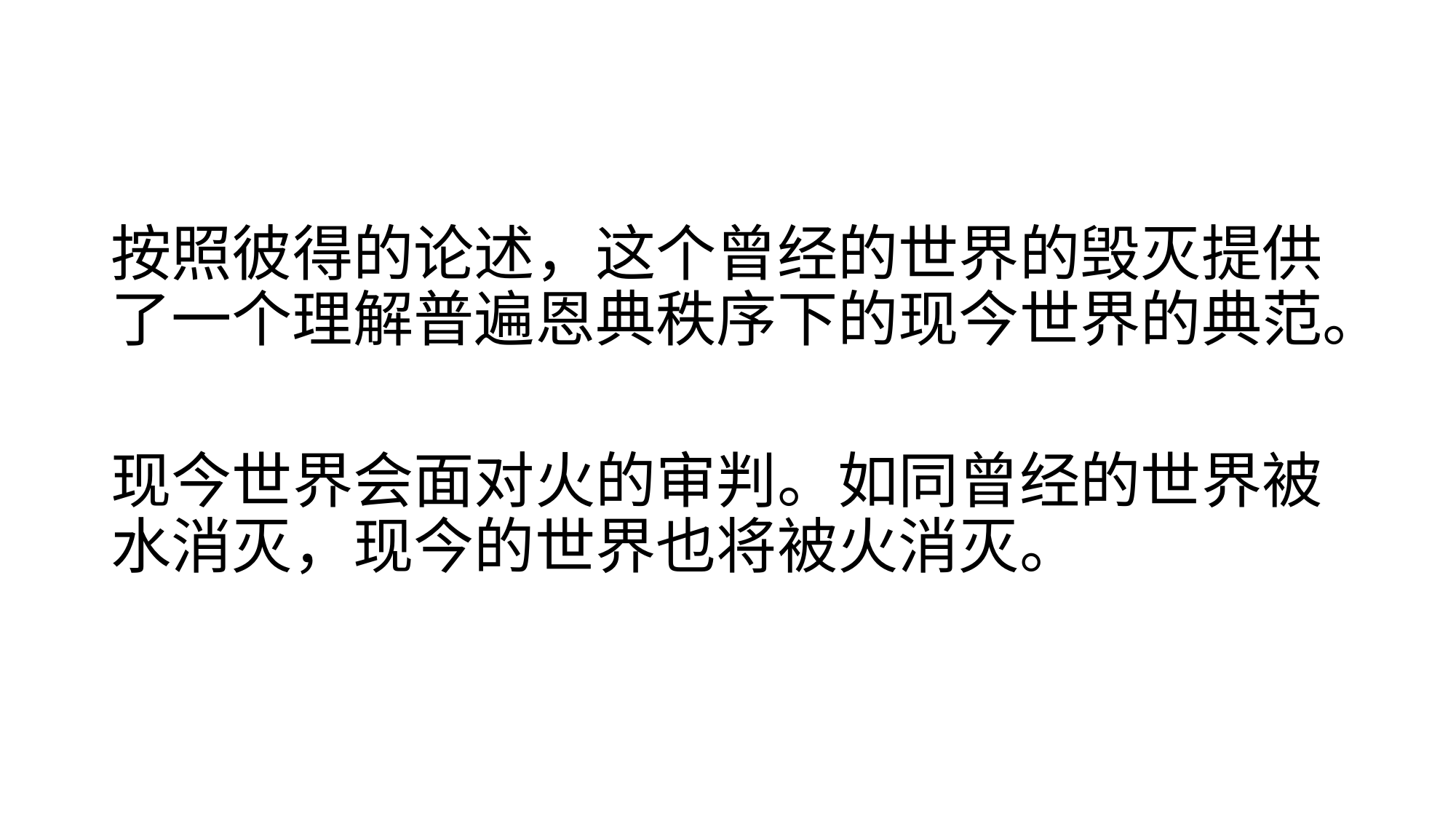

#
按照彼得的论述，这个曾经的世界的毁灭提供了一个理解普遍恩典秩序下的现今世界的典范。

现今世界会面对火的审判。如同曾经的世界被水消灭，现今的世界也将被火消灭。